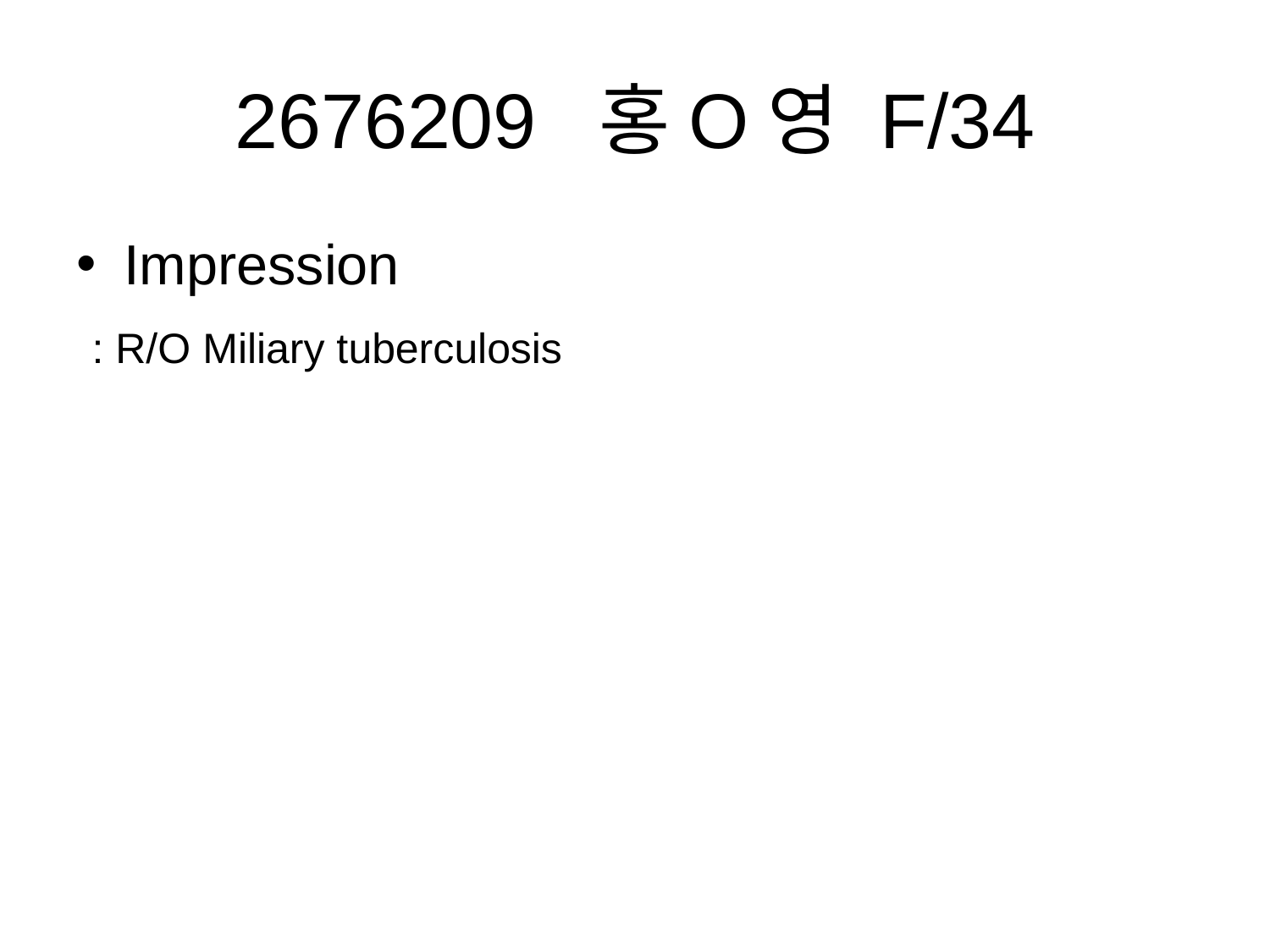

# 2676209  홍O영 F/34
Impression
 : R/O Miliary tuberculosis